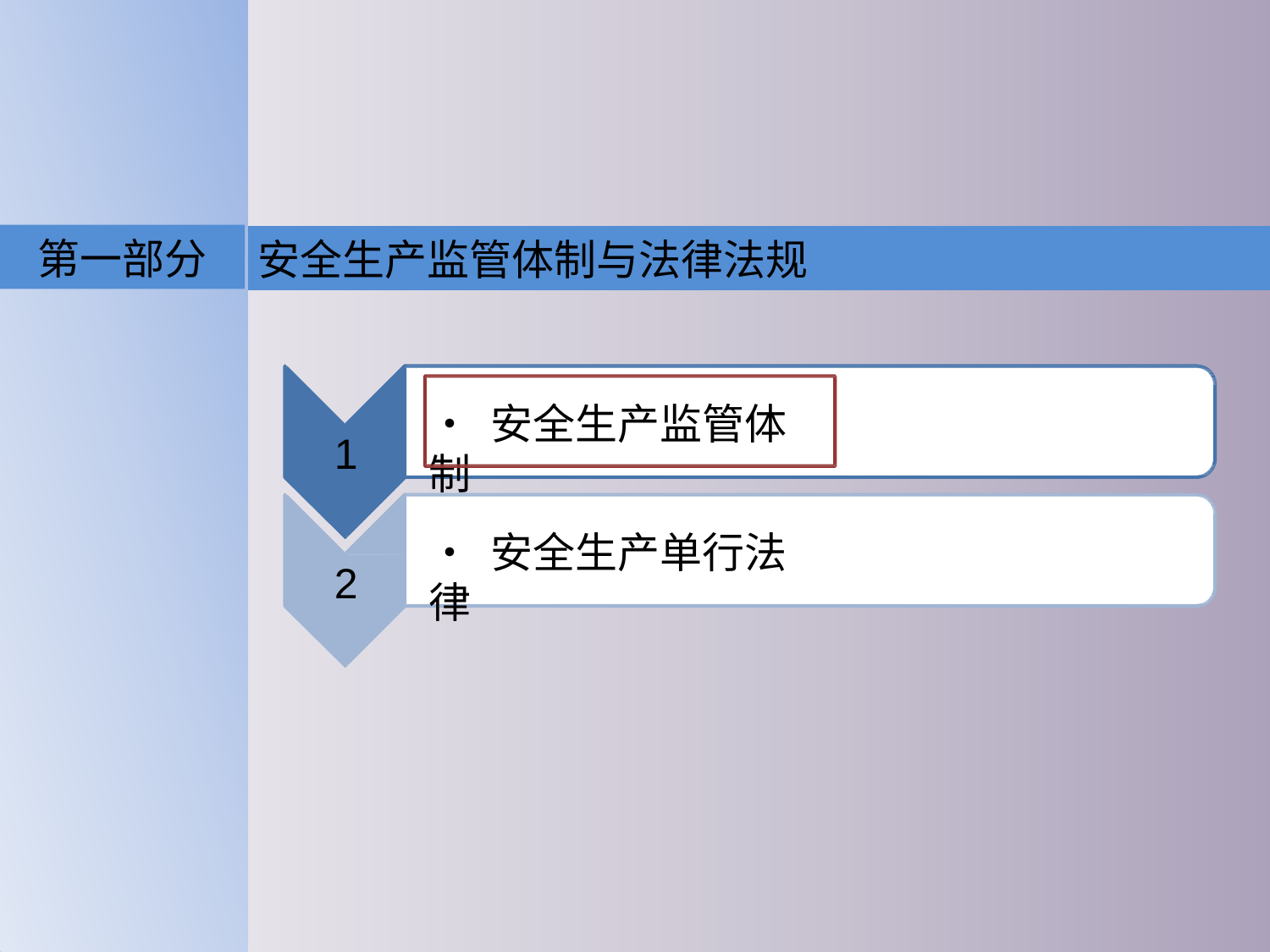

# 第一部分
安全生产监管体制与法律法规

• 安全生产监管体制
1

• 安全生产单行法律
2